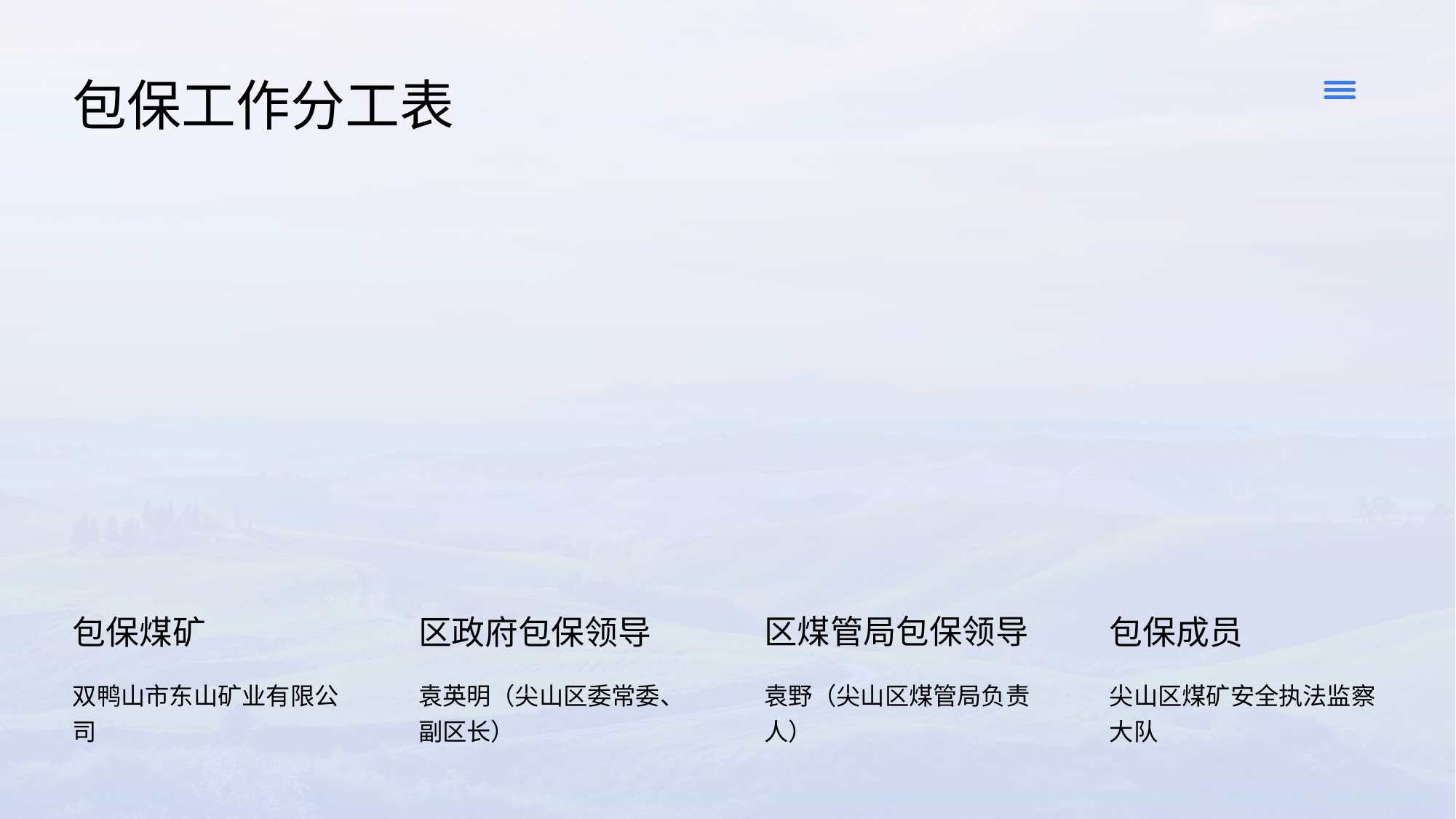

包保工作分工表

包保煤矿
区政府包保领导
区煤管局包保领导
包保成员
双鸭山市东山矿业有限公司
袁英明（尖山区委常委、副区长）
袁野（尖山区煤管局负责人）
尖山区煤矿安全执法监察大队